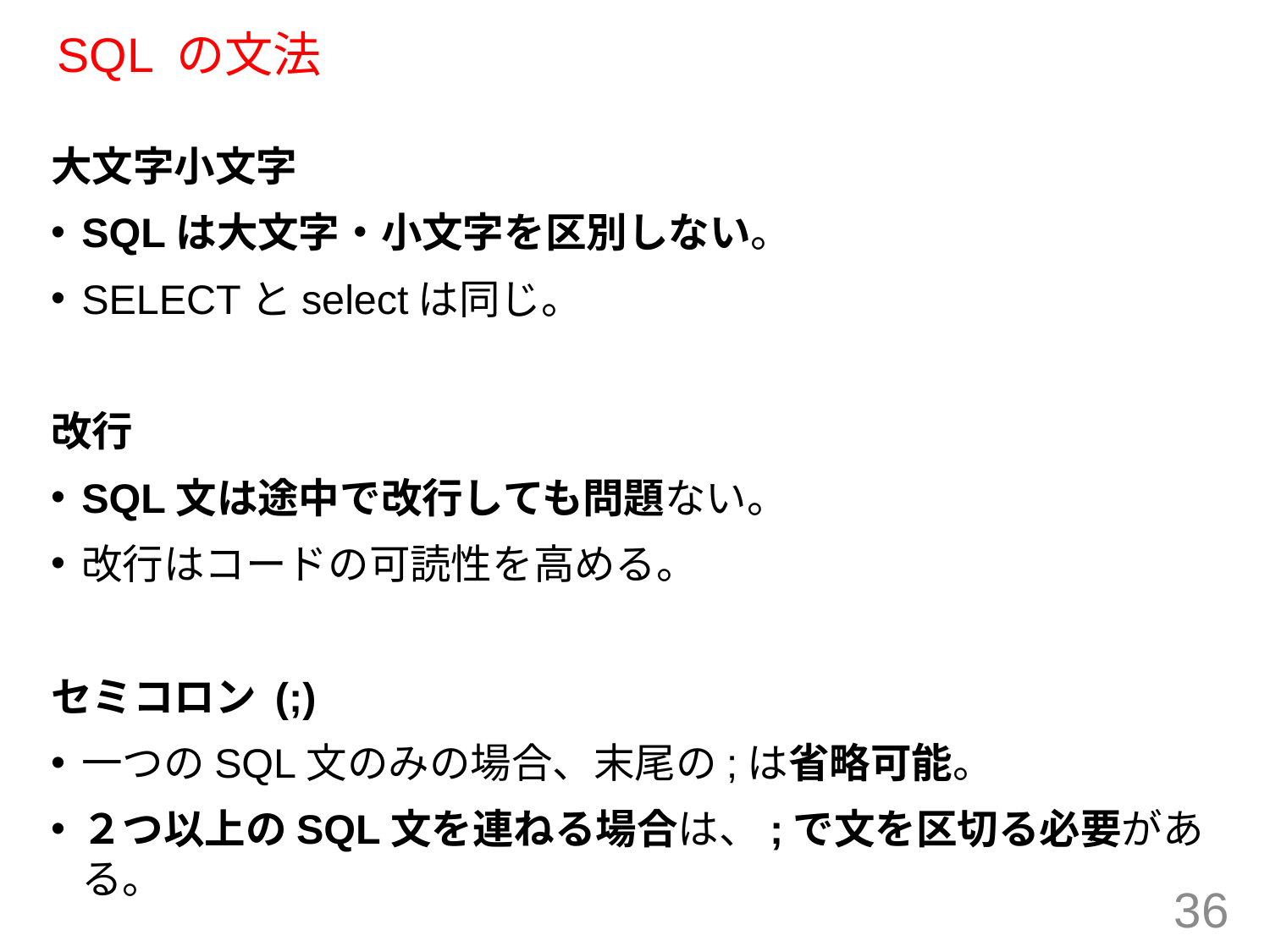

# SQL の文法
大文字小文字
SQLは大文字・小文字を区別しない。
SELECTとselectは同じ。

改行
SQL文は途中で改行しても問題ない。
改行はコードの可読性を高める。

セミコロン (;)
一つのSQL文のみの場合、末尾の;は省略可能。
２つ以上のSQL文を連ねる場合は、;で文を区切る必要がある。
36